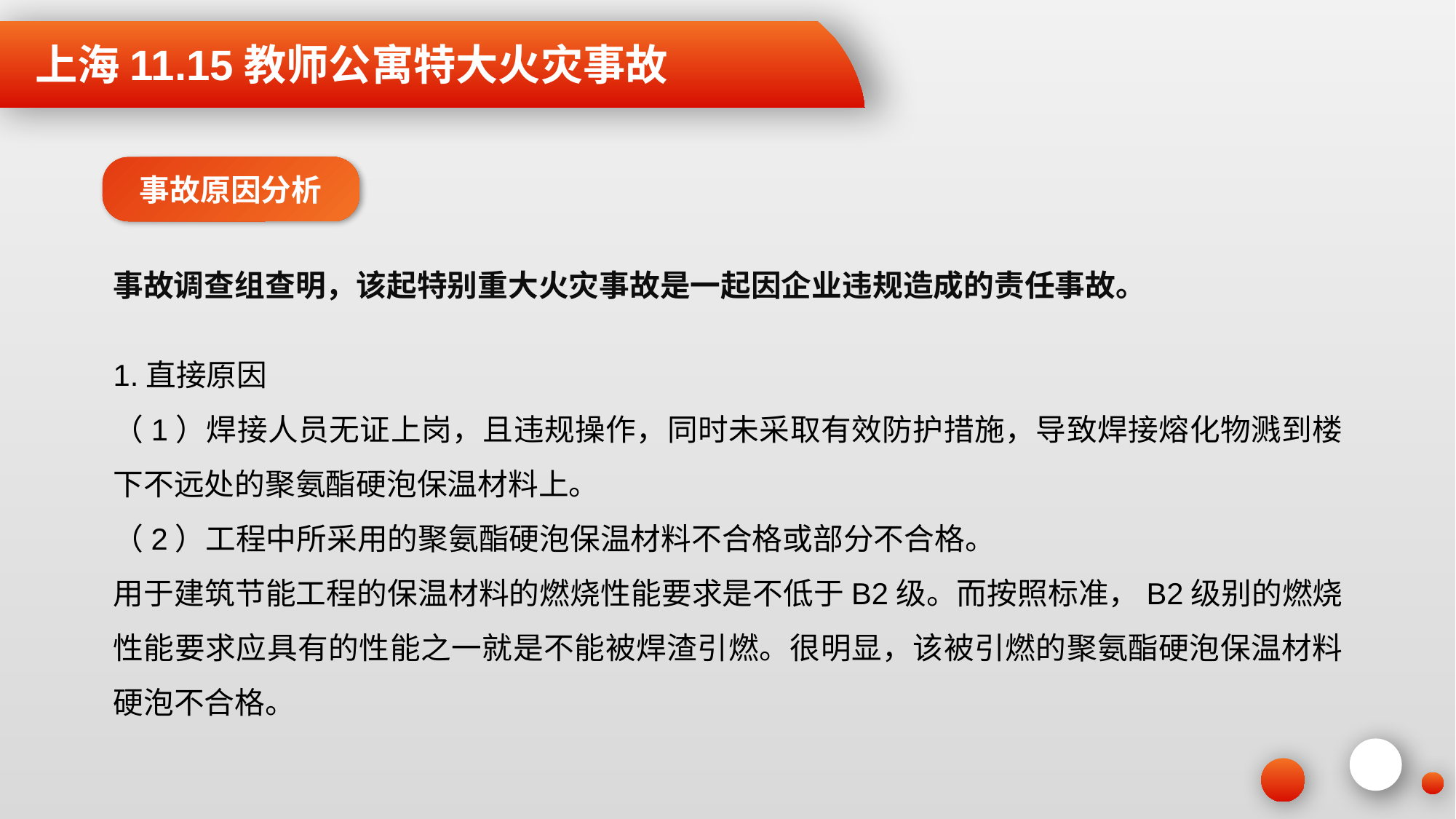

上海11.15教师公寓特大火灾事故

事故原因分析
事故调查组查明，该起特别重大火灾事故是一起因企业违规造成的责任事故。
1.直接原因
（1）焊接人员无证上岗，且违规操作，同时未采取有效防护措施，导致焊接熔化物溅到楼下不远处的聚氨酯硬泡保温材料上。
（2）工程中所采用的聚氨酯硬泡保温材料不合格或部分不合格。
用于建筑节能工程的保温材料的燃烧性能要求是不低于B2级。而按照标准，B2级别的燃烧性能要求应具有的性能之一就是不能被焊渣引燃。很明显，该被引燃的聚氨酯硬泡保温材料硬泡不合格。